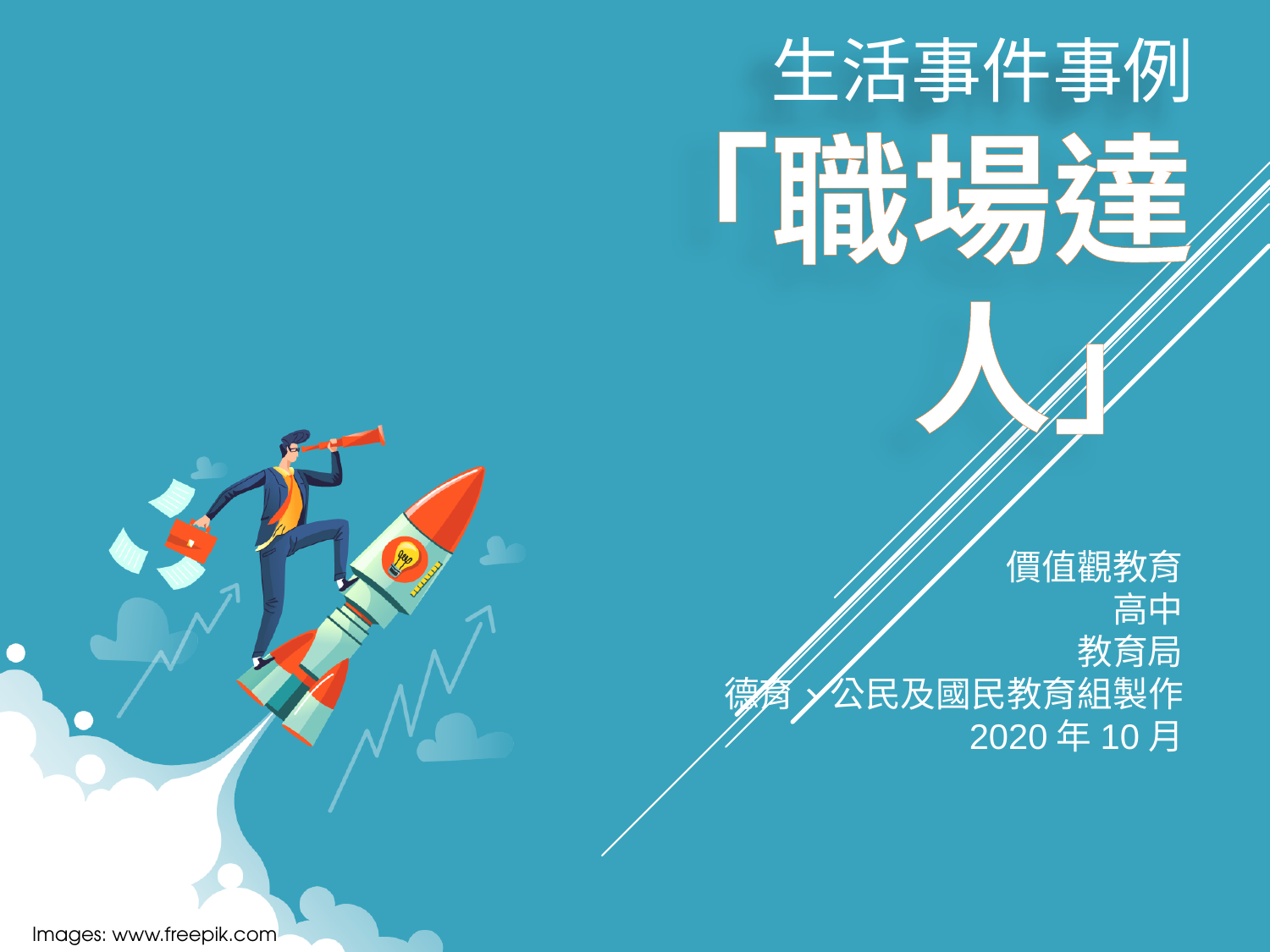

# 生活事件事例 「職場達人」
價值觀教育
高中
教育局
德育、公民及國民教育組製作
2020年10月
Images: www.freepik.com